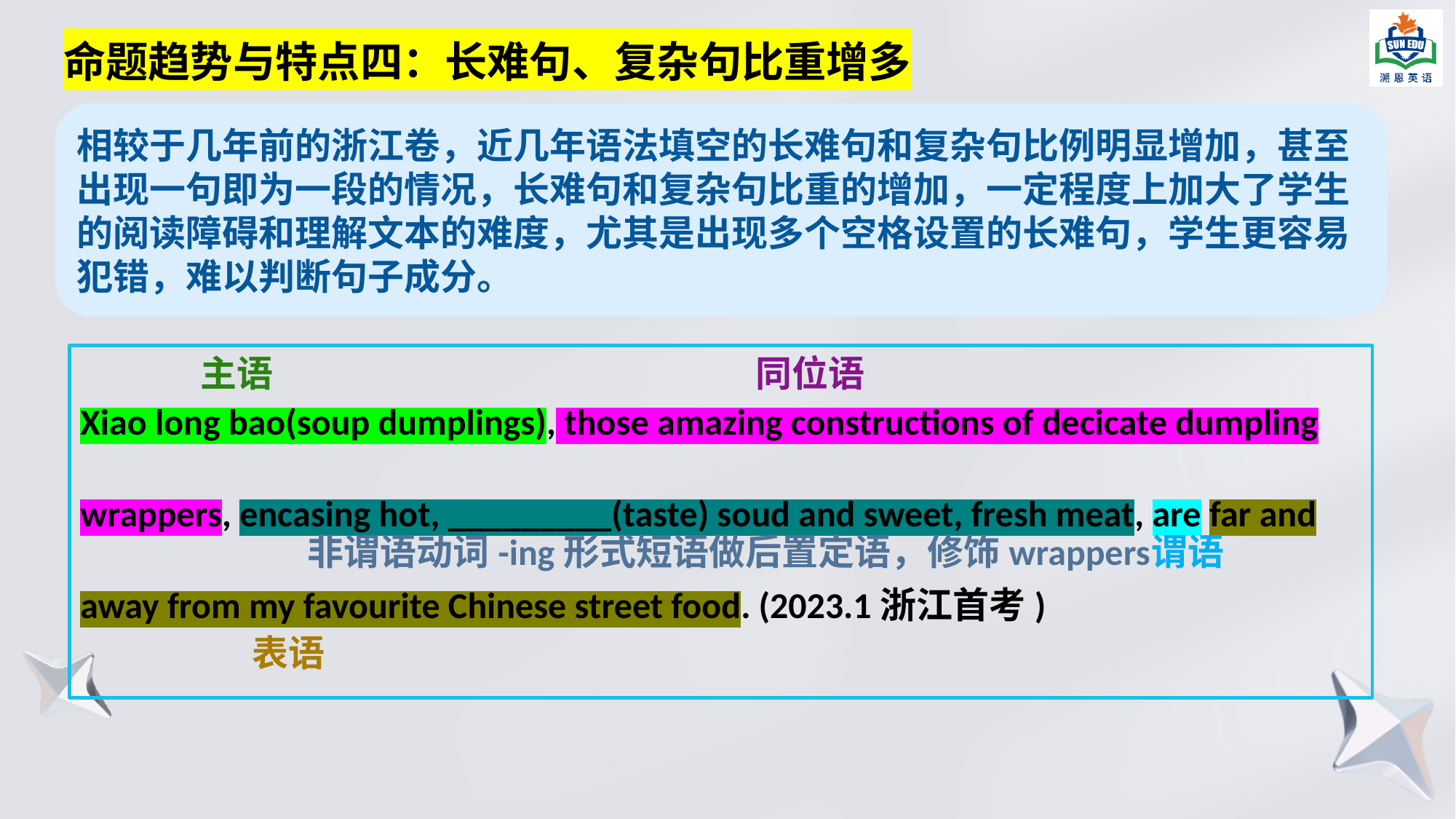

# 命题趋势与特点四：长难句、复杂句比重增多
相较于几年前的浙江卷，近几年语法填空的长难句和复杂句比例明显增加，甚至出现一句即为一段的情况，长难句和复杂句比重的增加，一定程度上加大了学生的阅读障碍和理解文本的难度，尤其是出现多个空格设置的长难句，学生更容易犯错，难以判断句子成分。
Xiao long bao(soup dumplings), those amazing constructions of decicate dumpling wrappers, encasing hot, _________(taste) soud and sweet, fresh meat, are far and away from my favourite Chinese street food. (2023.1浙江首考)
主语
同位语
非谓语动词-ing形式短语做后置定语，修饰wrappers
谓语
表语
22